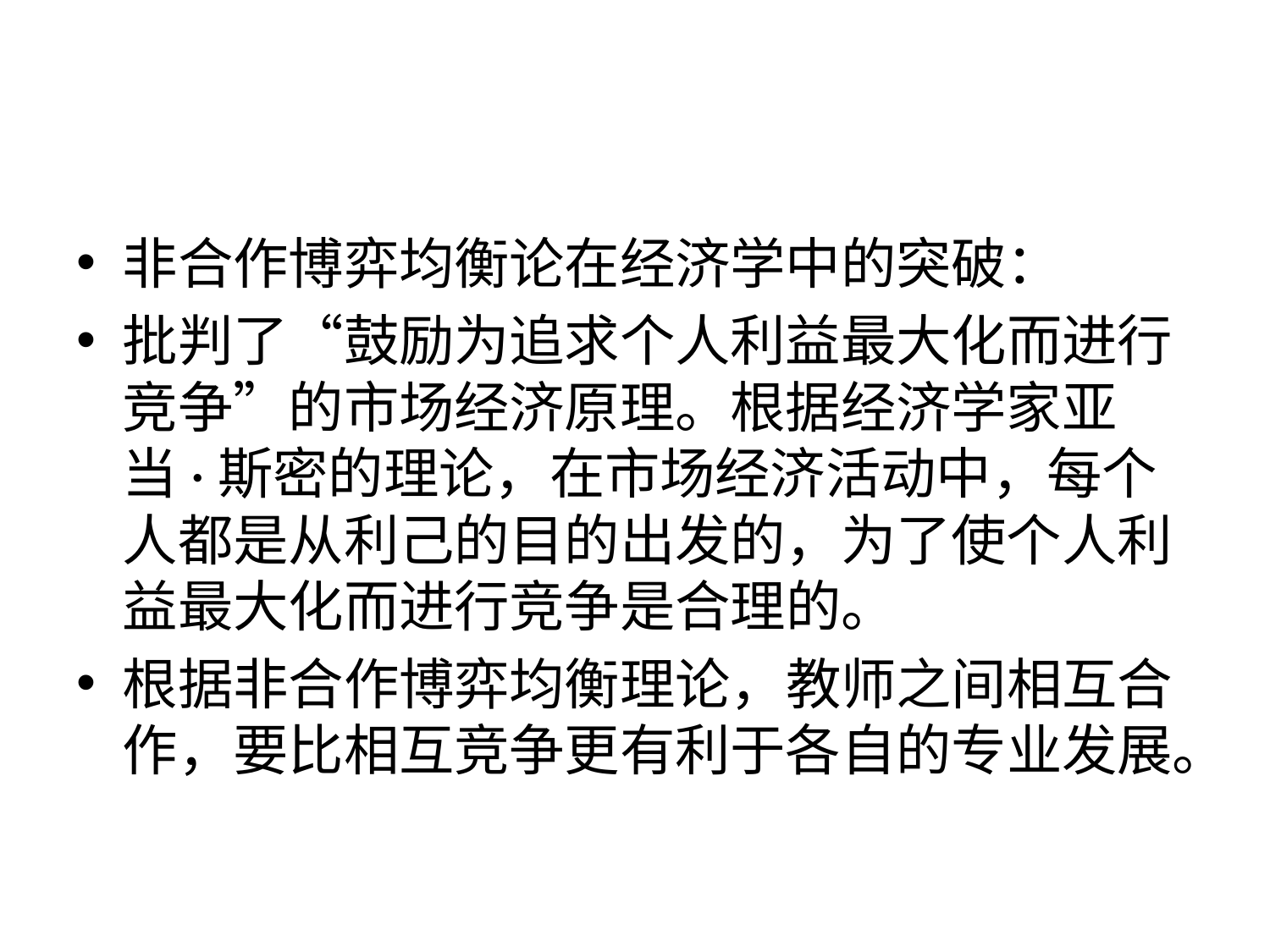

#
非合作博弈均衡论在经济学中的突破：
批判了“鼓励为追求个人利益最大化而进行竞争”的市场经济原理。根据经济学家亚当·斯密的理论，在市场经济活动中，每个人都是从利己的目的出发的，为了使个人利益最大化而进行竞争是合理的。
根据非合作博弈均衡理论，教师之间相互合作，要比相互竞争更有利于各自的专业发展。